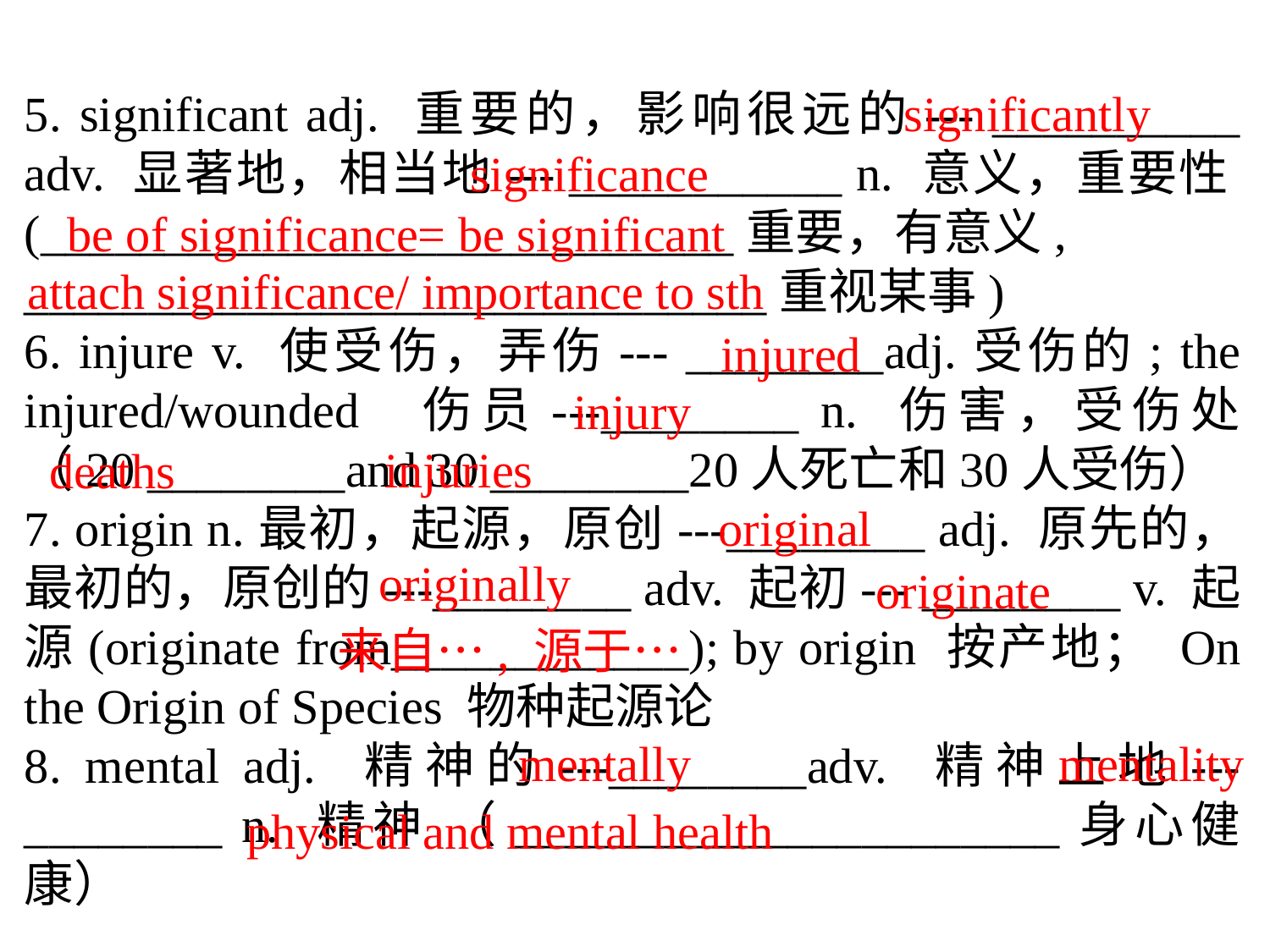

5. significant adj. 重要的，影响很远的--- __________ adv. 显著地，相当地--- ___________ n. 意义，重要性(____________________________重要，有意义,
______________________________重视某事)
6. injure v. 使受伤，弄伤--- ________adj.受伤的; the injured/wounded  伤员---________ n. 伤害，受伤处 （20 ________and 30 ________20人死亡和30人受伤）
7. origin n.最初，起源，原创---________ adj. 原先的，最初的，原创的---________ adv. 起初--- ________ v. 起源(originate from____________); by origin 按产地； On the Origin of Species 物种起源论
8. mental adj. 精神的---________adv. 精神上地---________ n. 精神 （______________________身心健康）
significantly
significance
be of significance= be significant
attach significance/ importance to sth
injured
injury
injuries
deaths
original
originally
originate
来自…, 源于…
mentally
mentality
physical and mental health